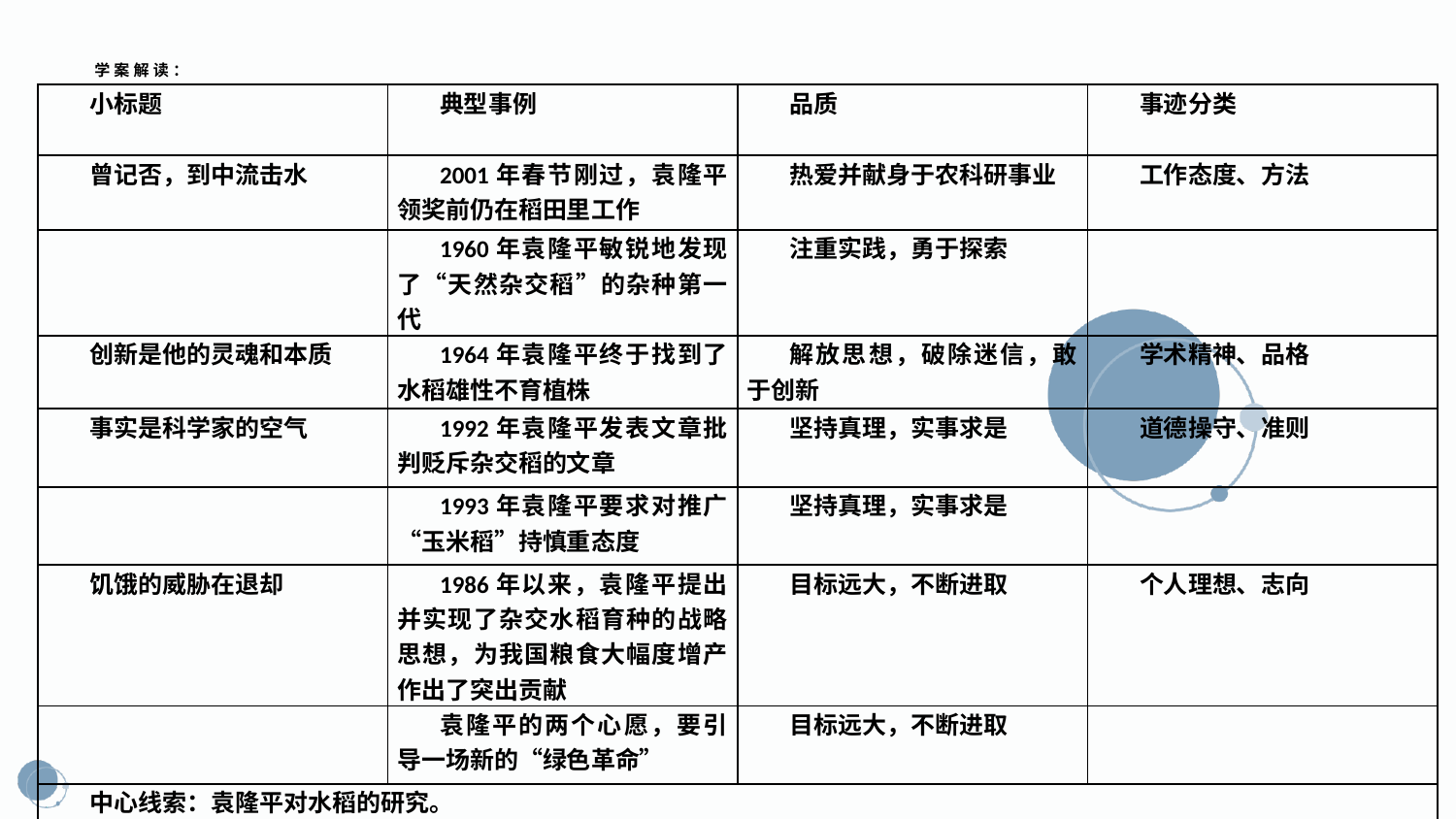

# 学案解读：
| 小标题 | 典型事例 | 品质 | 事迹分类 |
| --- | --- | --- | --- |
| 曾记否，到中流击水 | 2001年春节刚过，袁隆平领奖前仍在稻田里工作 | 热爱并献身于农科研事业 | 工作态度、方法 |
|  | 1960年袁隆平敏锐地发现了“天然杂交稻”的杂种第一代 | 注重实践，勇于探索 |  |
| 创新是他的灵魂和本质 | 1964年袁隆平终于找到了水稻雄性不育植株 | 解放思想，破除迷信，敢于创新 | 学术精神、品格 |
| 事实是科学家的空气 | 1992年袁隆平发表文章批判贬斥杂交稻的文章 | 坚持真理，实事求是 | 道德操守、准则 |
|  | 1993年袁隆平要求对推广“玉米稻”持慎重态度 | 坚持真理，实事求是 |  |
| 饥饿的威胁在退却 | 1986年以来，袁隆平提出并实现了杂交水稻育种的战略思想，为我国粮食大幅度增产作出了突出贡献 | 目标远大，不断进取 | 个人理想、志向 |
|  | 袁隆平的两个心愿，要引导一场新的“绿色革命” | 目标远大，不断进取 |  |
| 中心线索：袁隆平对水稻的研究。 |  |  |  |